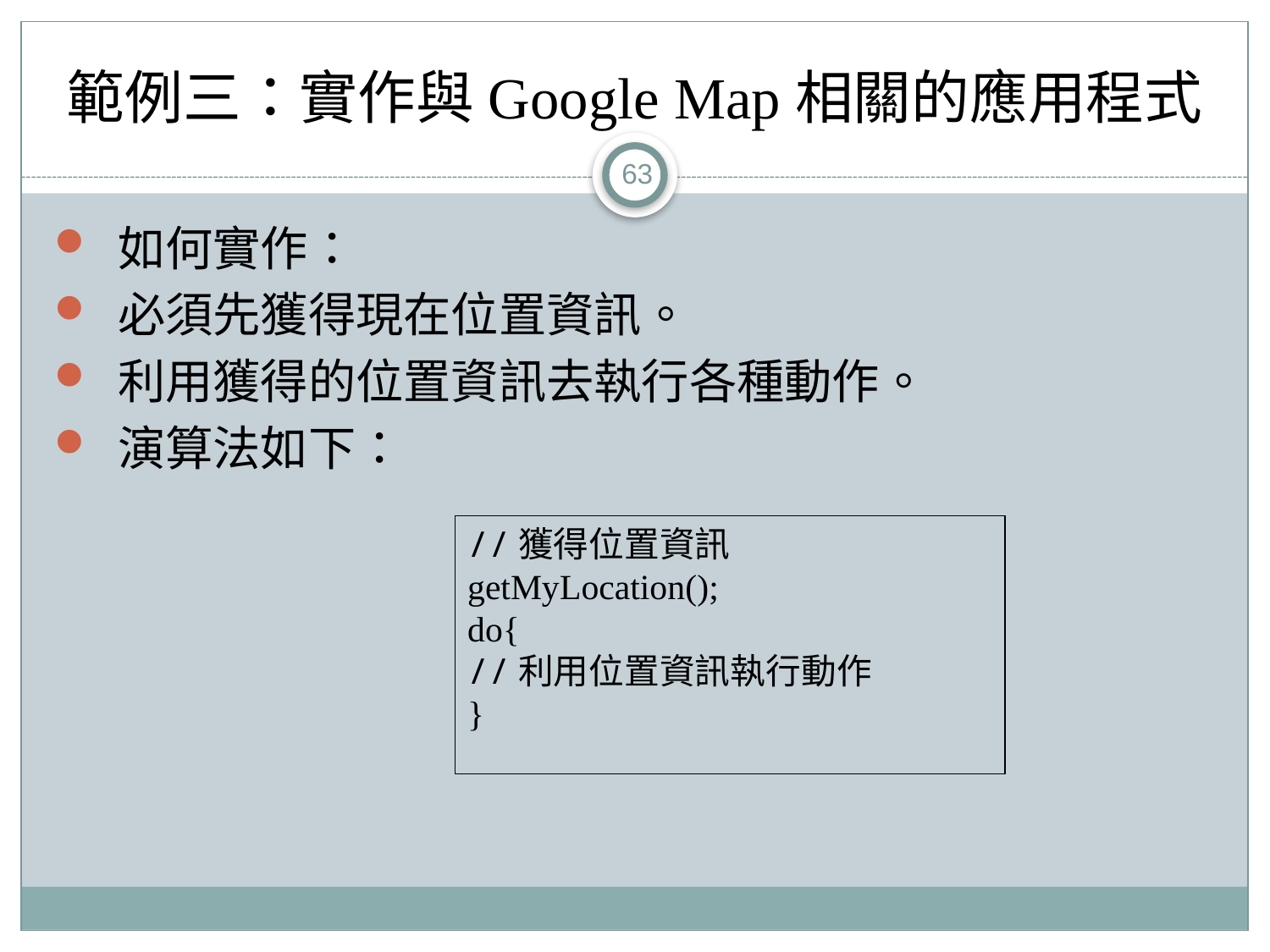

# 範例三：實作與Google Map相關的應用程式
63
如何實作：
必須先獲得現在位置資訊。
利用獲得的位置資訊去執行各種動作。
演算法如下：
//獲得位置資訊
getMyLocation();
do{
//利用位置資訊執行動作
}